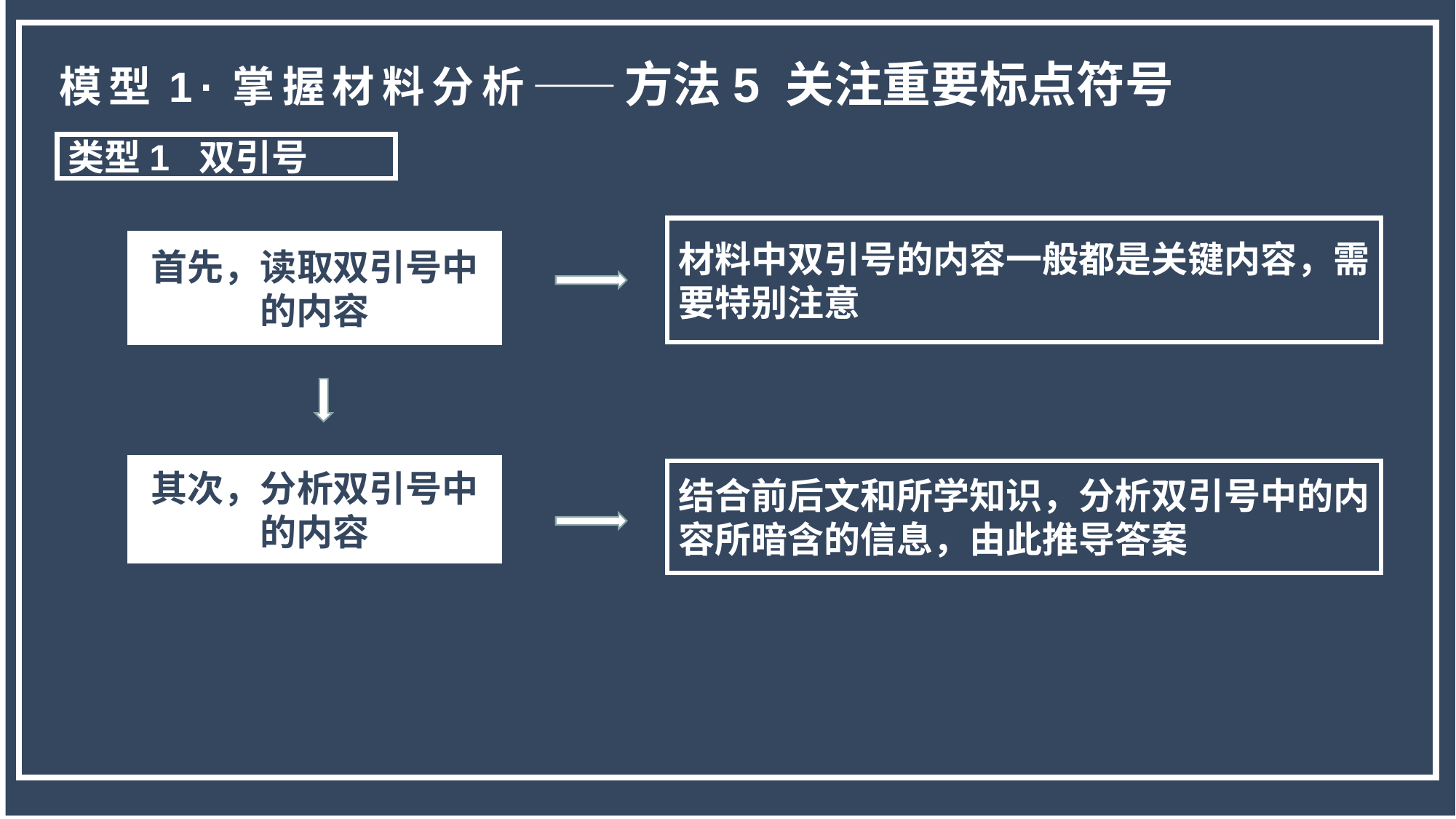

模型1·掌握材料分析——方法5 关注重要标点符号

类型1  双引号
材料中双引号的内容一般都是关键内容，需要特别注意
首先，读取双引号中的内容

其次，分析双引号中的内容
结合前后文和所学知识，分析双引号中的内容所暗含的信息，由此推导答案